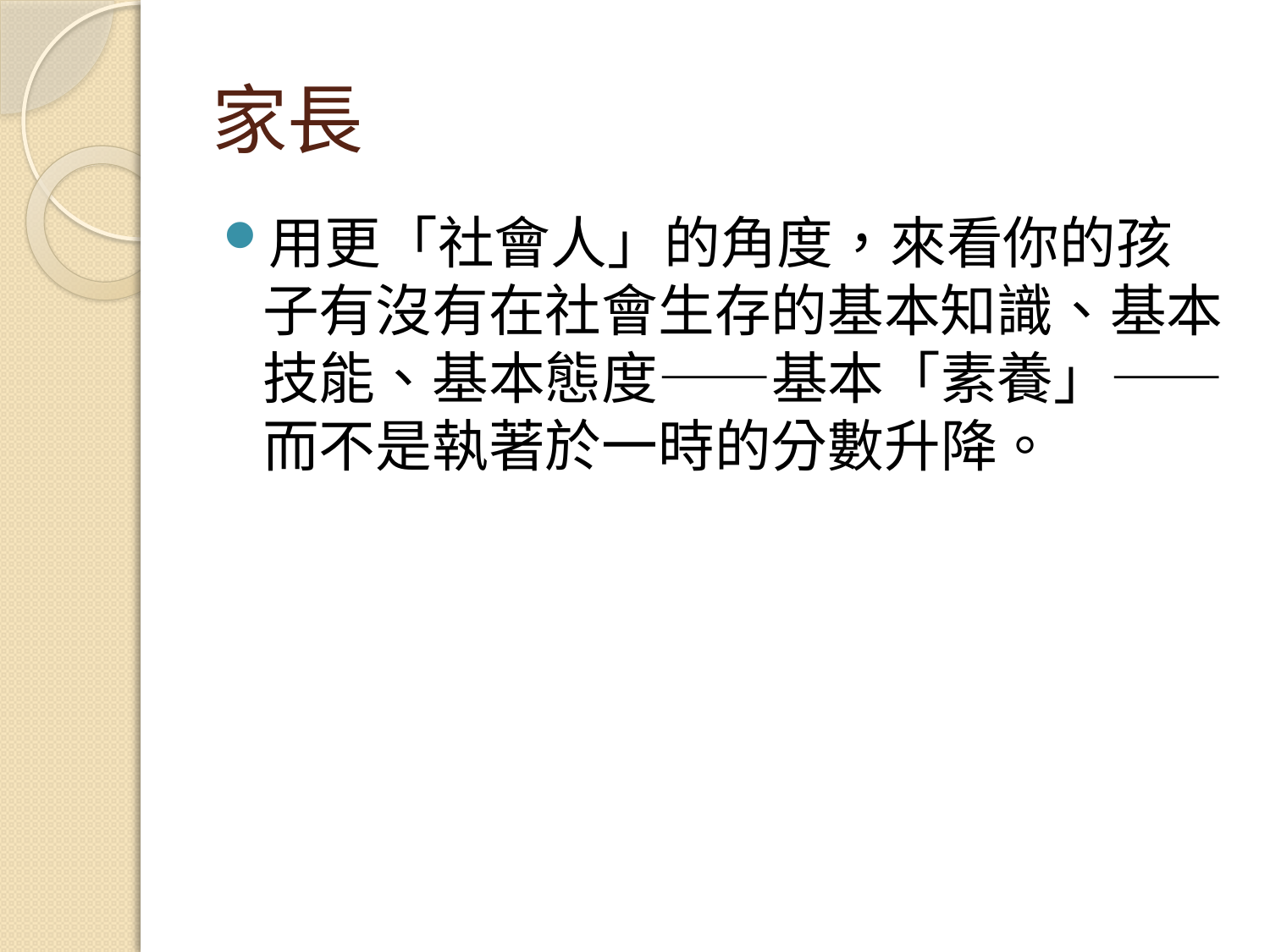

# 家長
用更「社會人」的角度，來看你的孩子有沒有在社會生存的基本知識、基本技能、基本態度——基本「素養」——而不是執著於一時的分數升降。